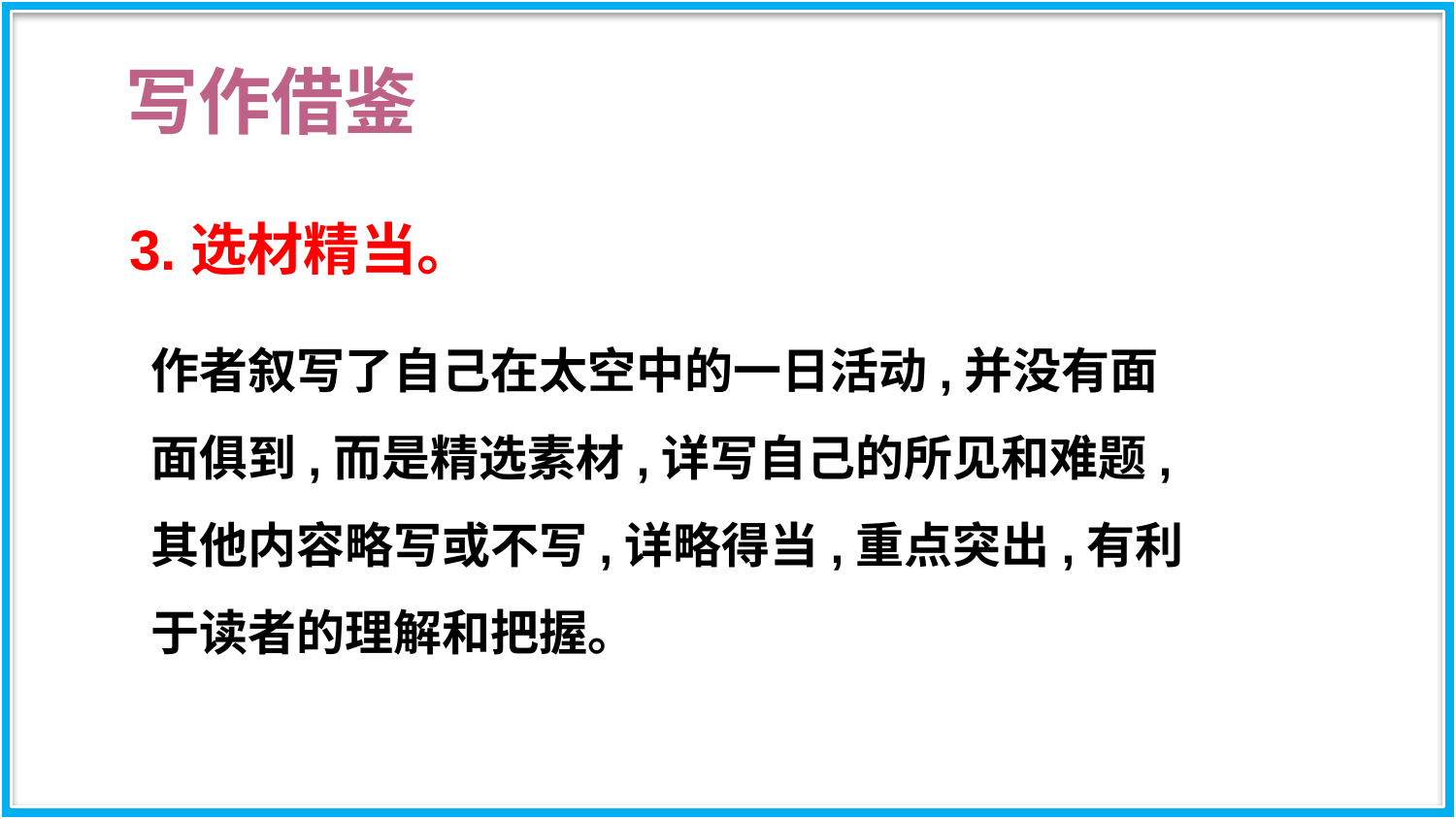

写作借鉴
3.选材精当。
作者叙写了自己在太空中的一日活动,并没有面面俱到,而是精选素材,详写自己的所见和难题,其他内容略写或不写,详略得当,重点突出,有利于读者的理解和把握。